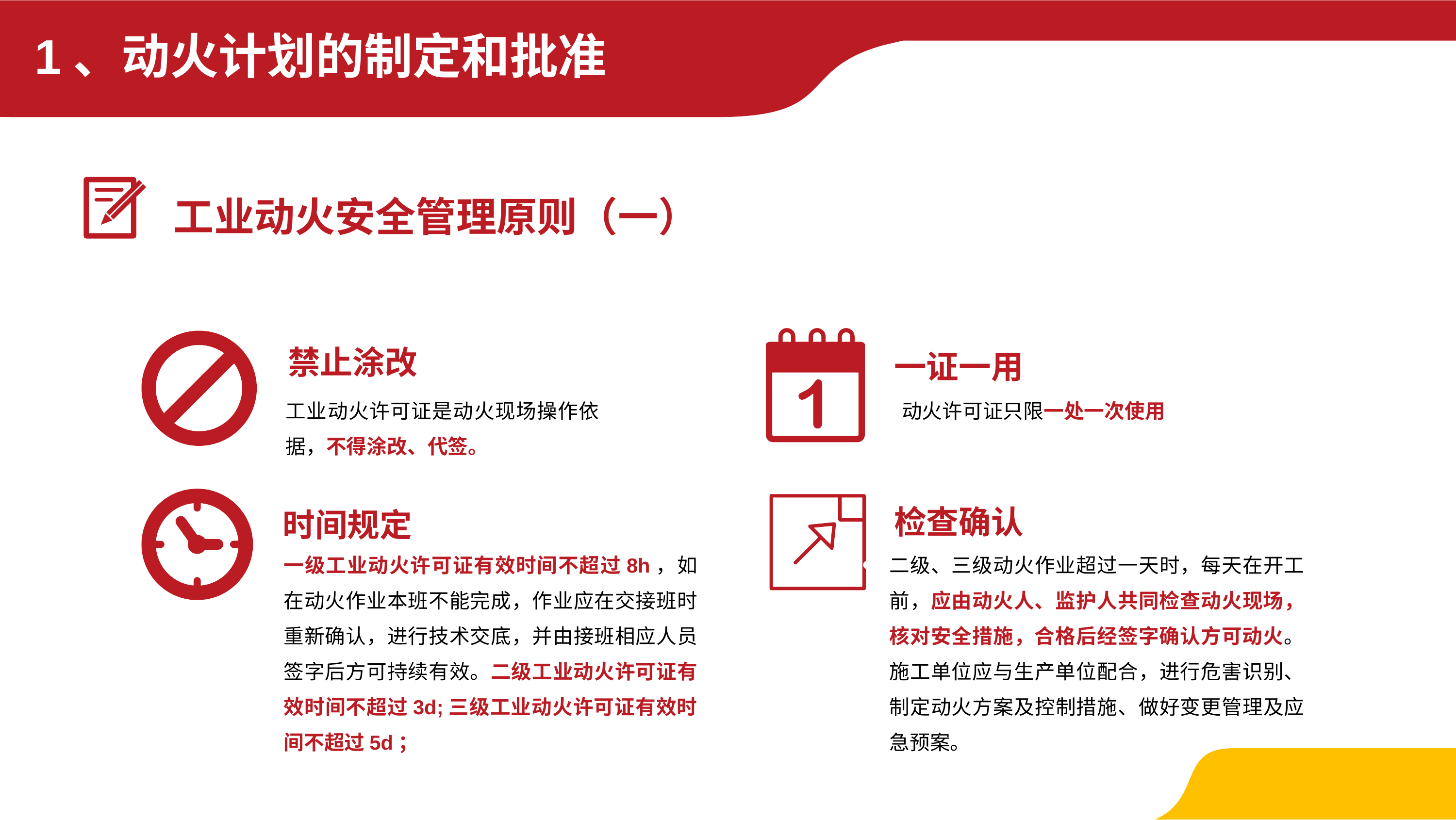

1、动火计划的制定和批准

工业动火安全管理原则（一）
禁止涂改
一证一用

工业动火许可证是动火现场操作依据，不得涂改、代签。
动火许可证只限一处一次使用
检查确认
时间规定

一级工业动火许可证有效时间不超过8h，如在动火作业本班不能完成，作业应在交接班时重新确认，进行技术交底，并由接班相应人员签字后方可持续有效。二级工业动火许可证有效时间不超过3d;三级工业动火许可证有效时间不超过5d；
二级、三级动火作业超过一天时，每天在开工前，应由动火人、监护人共同检查动火现场，核对安全措施，合格后经签字确认方可动火。施工单位应与生产单位配合，进行危害识别、制定动火方案及控制措施、做好变更管理及应急预案。